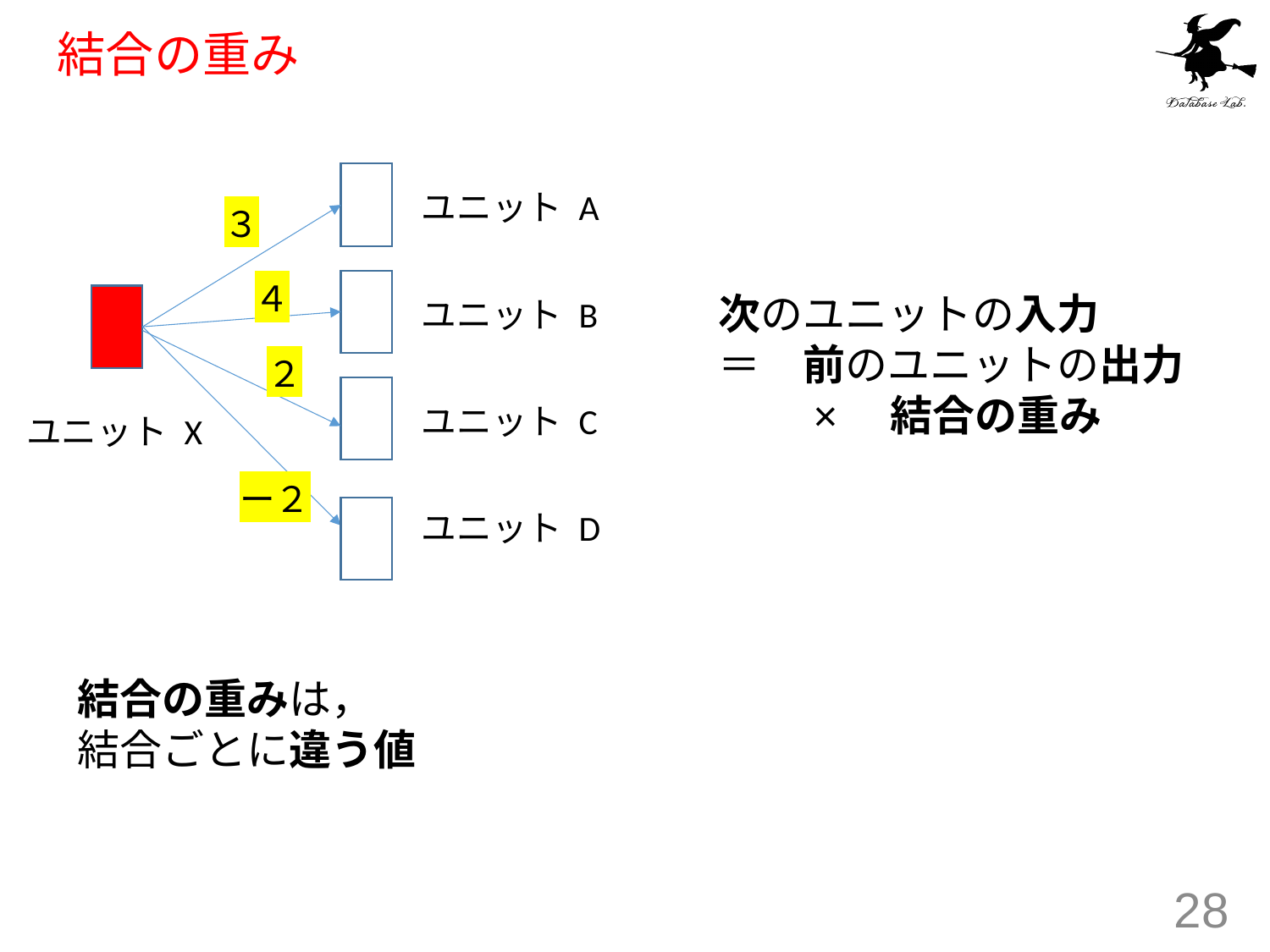

# 結合の重み

ユニット A
３
４

次のユニットの入力
＝　前のユニットの出力
　　×　結合の重み

ユニット B
２

ユニット C
ユニット X
ー２

ユニット D
結合の重みは，
結合ごとに違う値
28